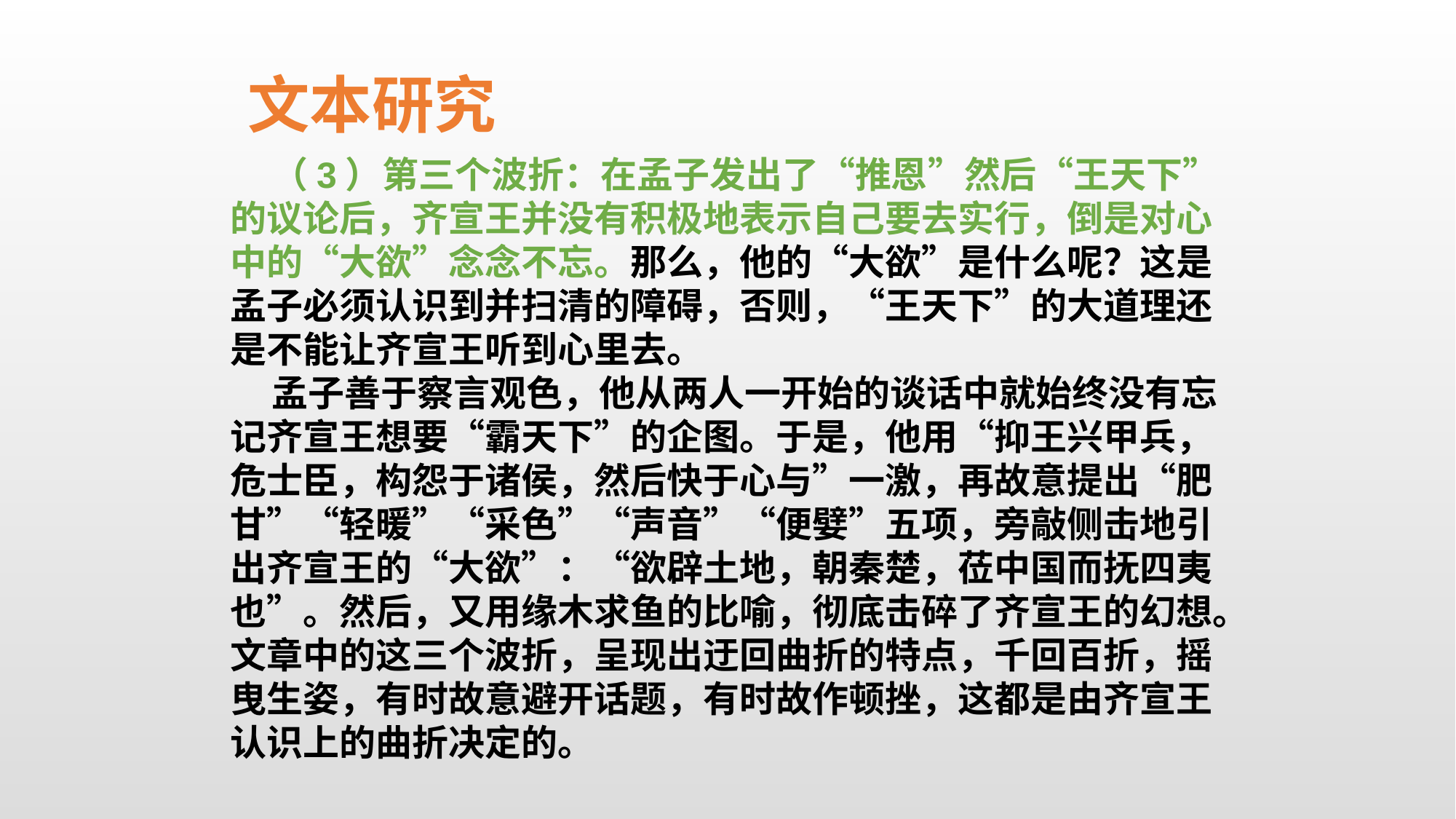

文本研究
    （3）第三个波折：在孟子发出了“推恩”然后“王天下”的议论后，齐宣王并没有积极地表示自己要去实行，倒是对心中的“大欲”念念不忘。那么，他的“大欲”是什么呢？这是孟子必须认识到并扫清的障碍，否则，“王天下”的大道理还是不能让齐宣王听到心里去。
    孟子善于察言观色，他从两人一开始的谈话中就始终没有忘记齐宣王想要“霸天下”的企图。于是，他用“抑王兴甲兵，危士臣，构怨于诸侯，然后快于心与”一激，再故意提出“肥甘”“轻暖”“采色”“声音”“便嬖”五项，旁敲侧击地引出齐宣王的“大欲”：“欲辟土地，朝秦楚，莅中国而抚四夷也”。然后，又用缘木求鱼的比喻，彻底击碎了齐宣王的幻想。文章中的这三个波折，呈现出迂回曲折的特点，千回百折，摇曳生姿，有时故意避开话题，有时故作顿挫，这都是由齐宣王认识上的曲折决定的。